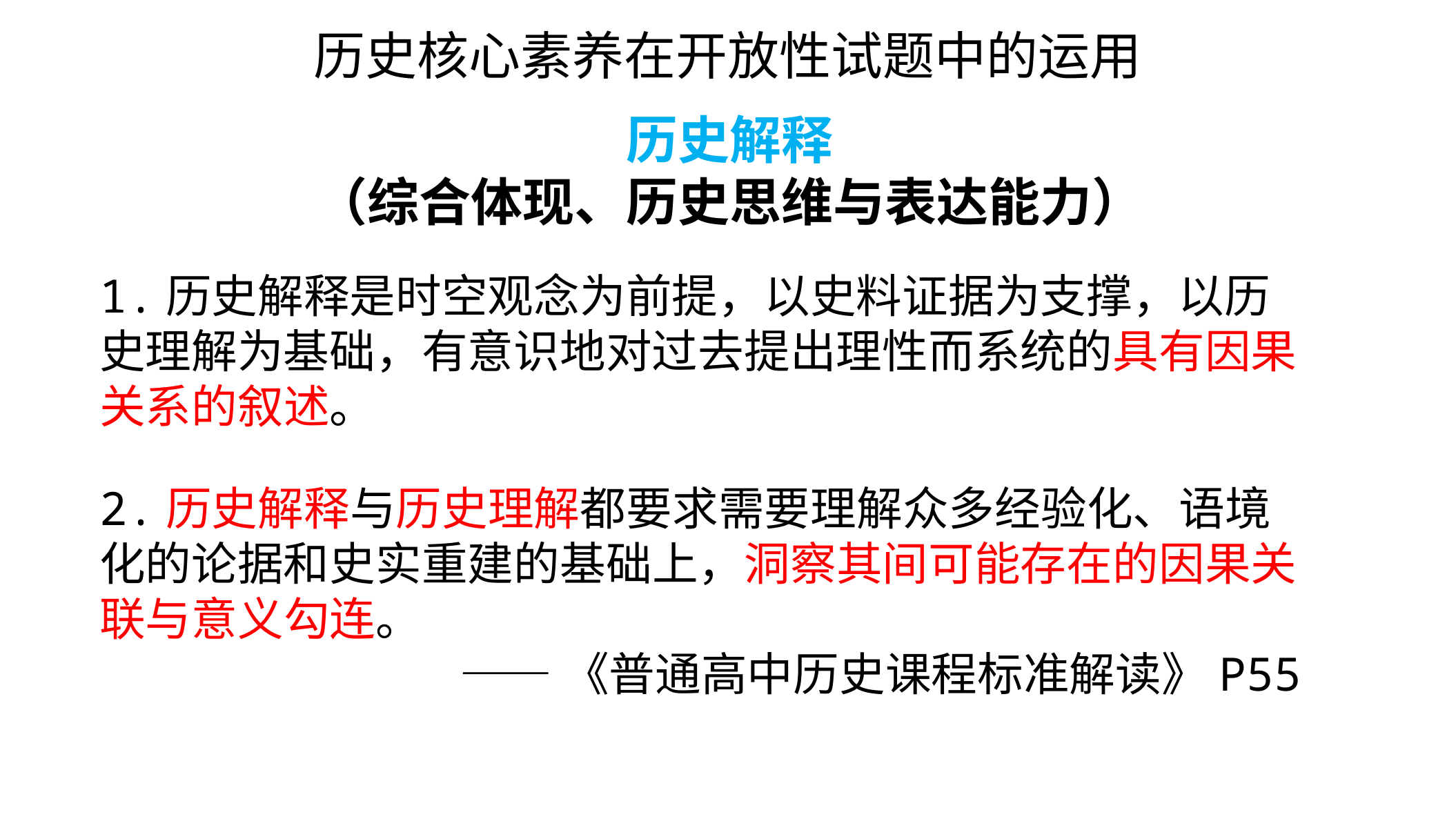

历史核心素养在开放性试题中的运用
历史解释
（综合体现、历史思维与表达能力）
1.历史解释是时空观念为前提，以史料证据为支撑，以历史理解为基础，有意识地对过去提出理性而系统的具有因果关系的叙述。
2.历史解释与历史理解都要求需要理解众多经验化、语境化的论据和史实重建的基础上，洞察其间可能存在的因果关联与意义勾连。
——《普通高中历史课程标准解读》P55